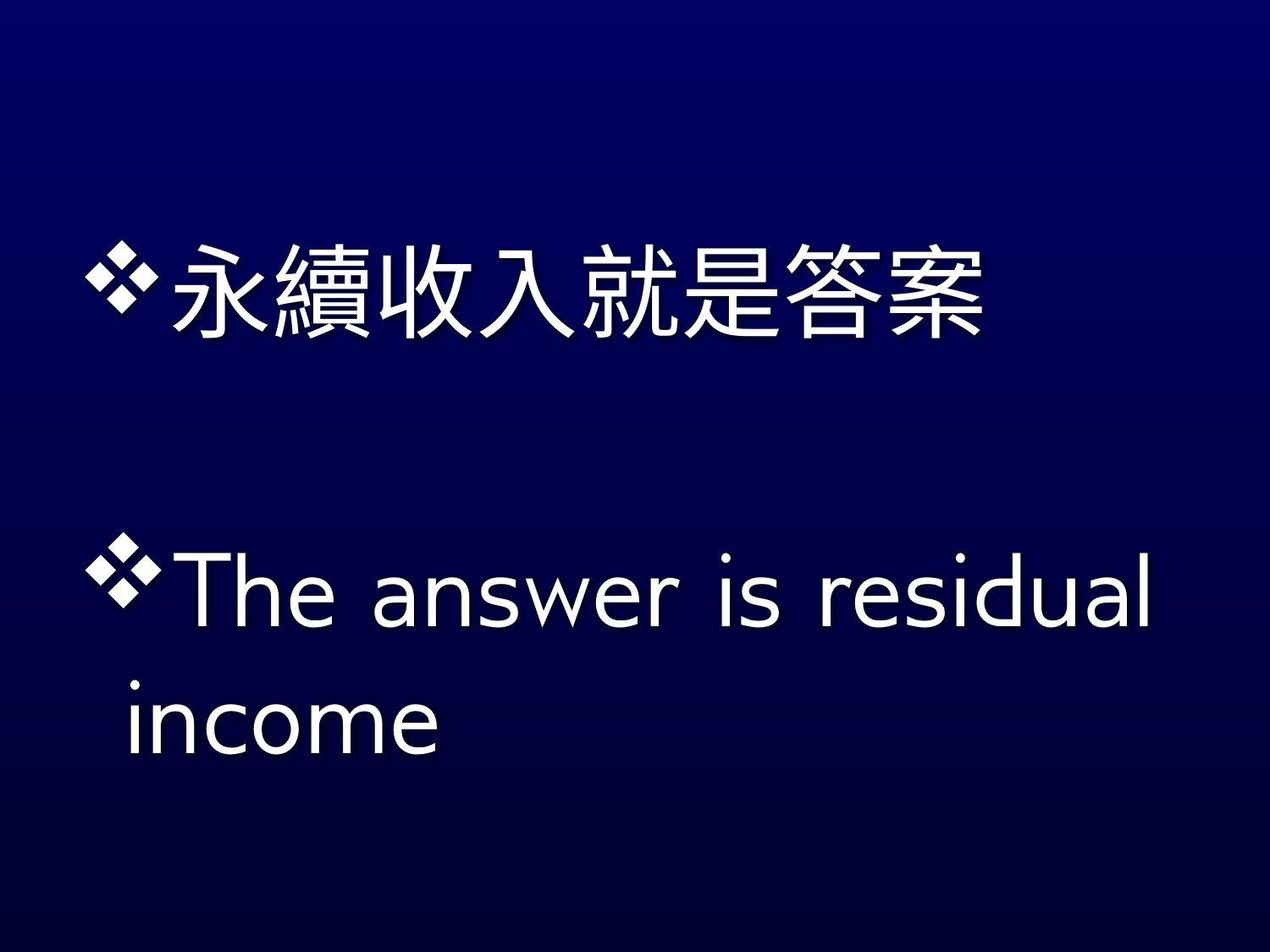

#
永續收入就是答案

The answer is residual income